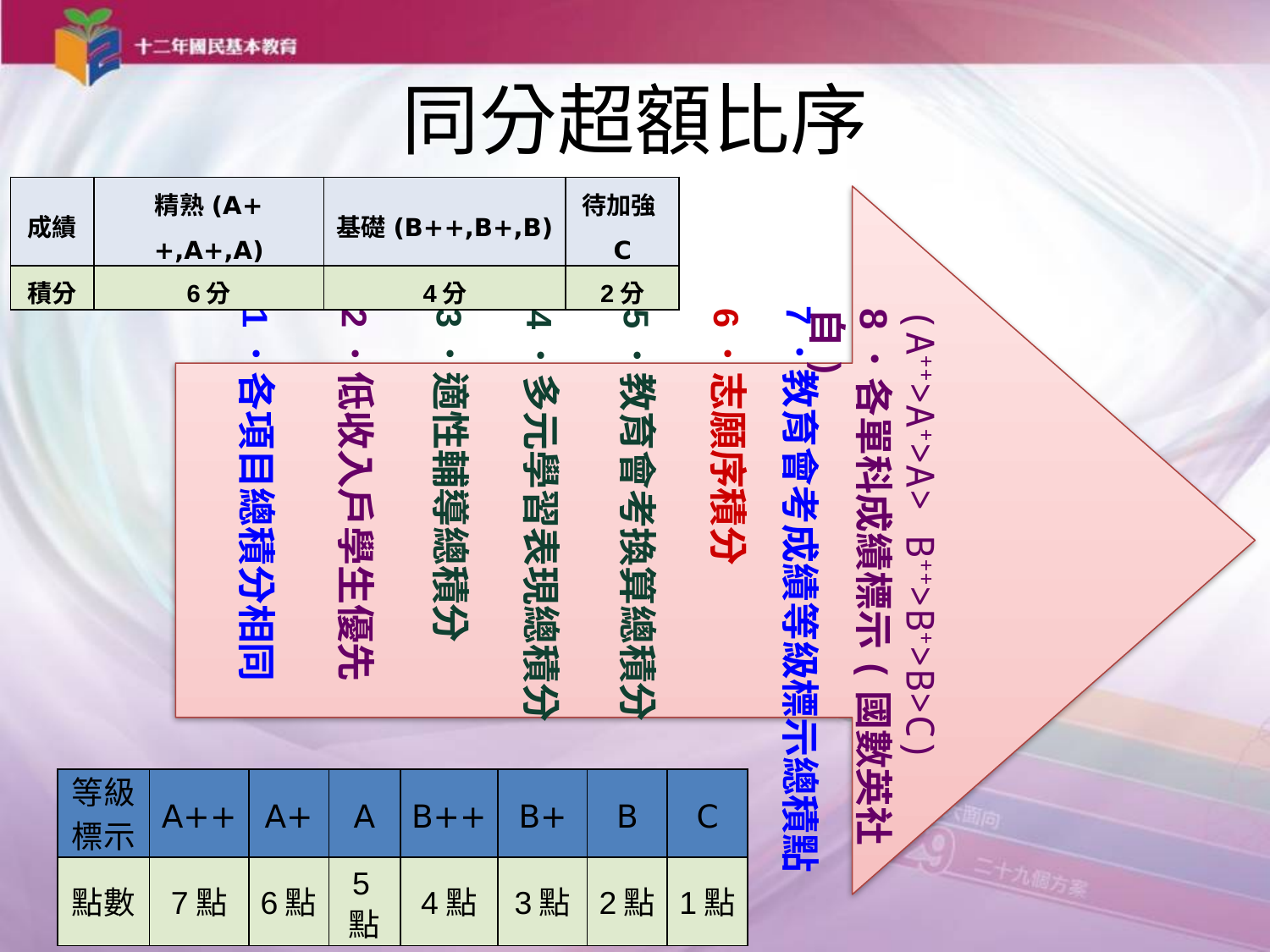

# 同分超額比序
| 成績 | 精熟(A++,A+,A) | 基礎(B++,B+,B) | 待加強C |
| --- | --- | --- | --- |
| 積分 | 6分 | 4分 | 2分 |

7．教育會考成績等級標示總積點
6．志願序積分
(A++>A+>A> B++>B+>B>C)
8．各單科成績標示(國數英社自)
3．適性輔導總積分
1．各項目總積分相同
2．低收入戶學生優先
4．多元學習表現總積分
5．教育會考換算總積分

| 等級標示 | A++ | A+ | A | B++ | B+ | B | C |
| --- | --- | --- | --- | --- | --- | --- | --- |
| 點數 | 7點 | 6點 | 5點 | 4點 | 3點 | 2點 | 1點 |